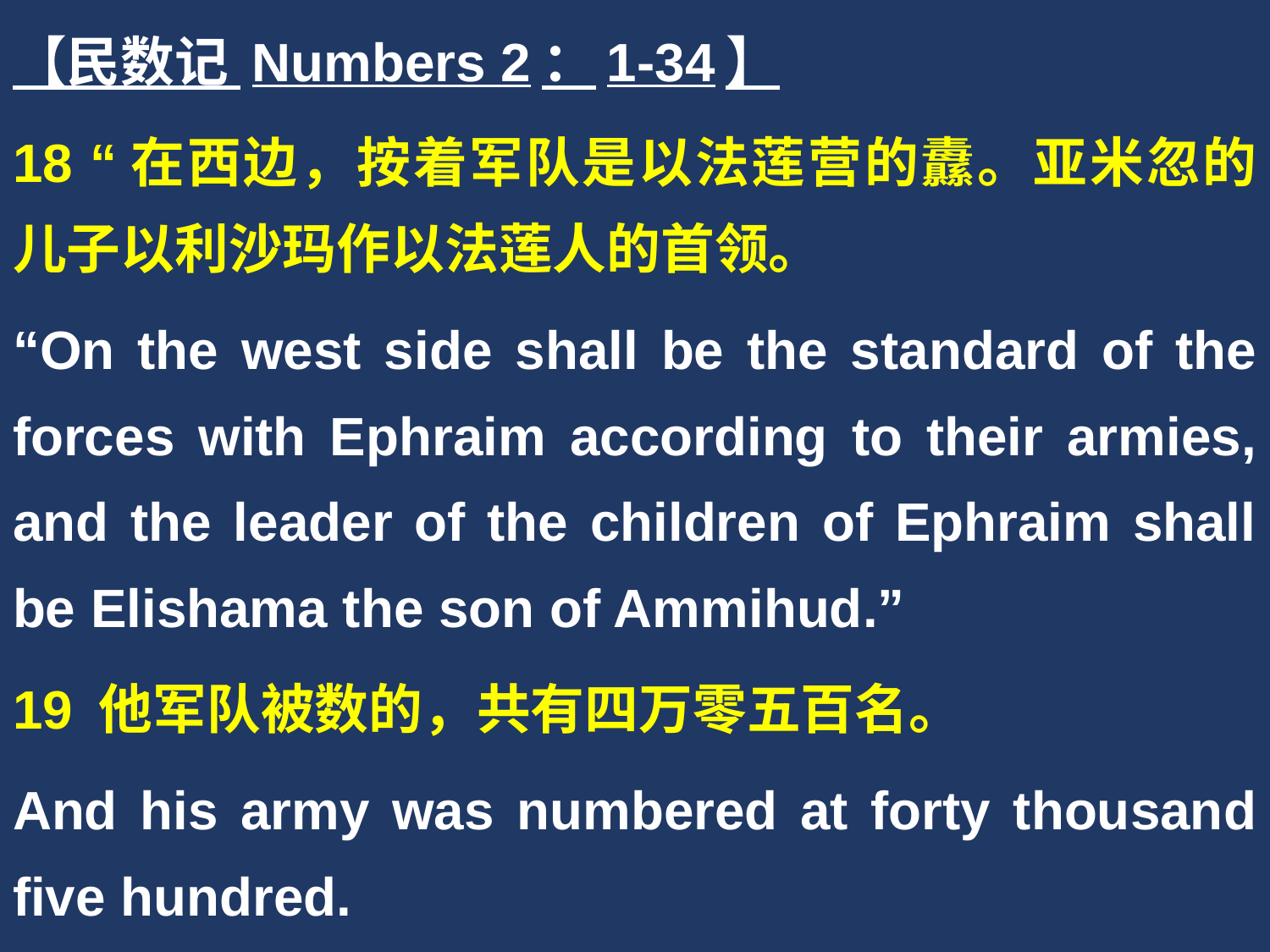

【民数记 Numbers 2：1-34】
18 “在西边，按着军队是以法莲营的纛。亚米忽的儿子以利沙玛作以法莲人的首领。
“On the west side shall be the standard of the forces with Ephraim according to their armies, and the leader of the children of Ephraim shall be Elishama the son of Ammihud.”
19 他军队被数的，共有四万零五百名。
And his army was numbered at forty thousand five hundred.